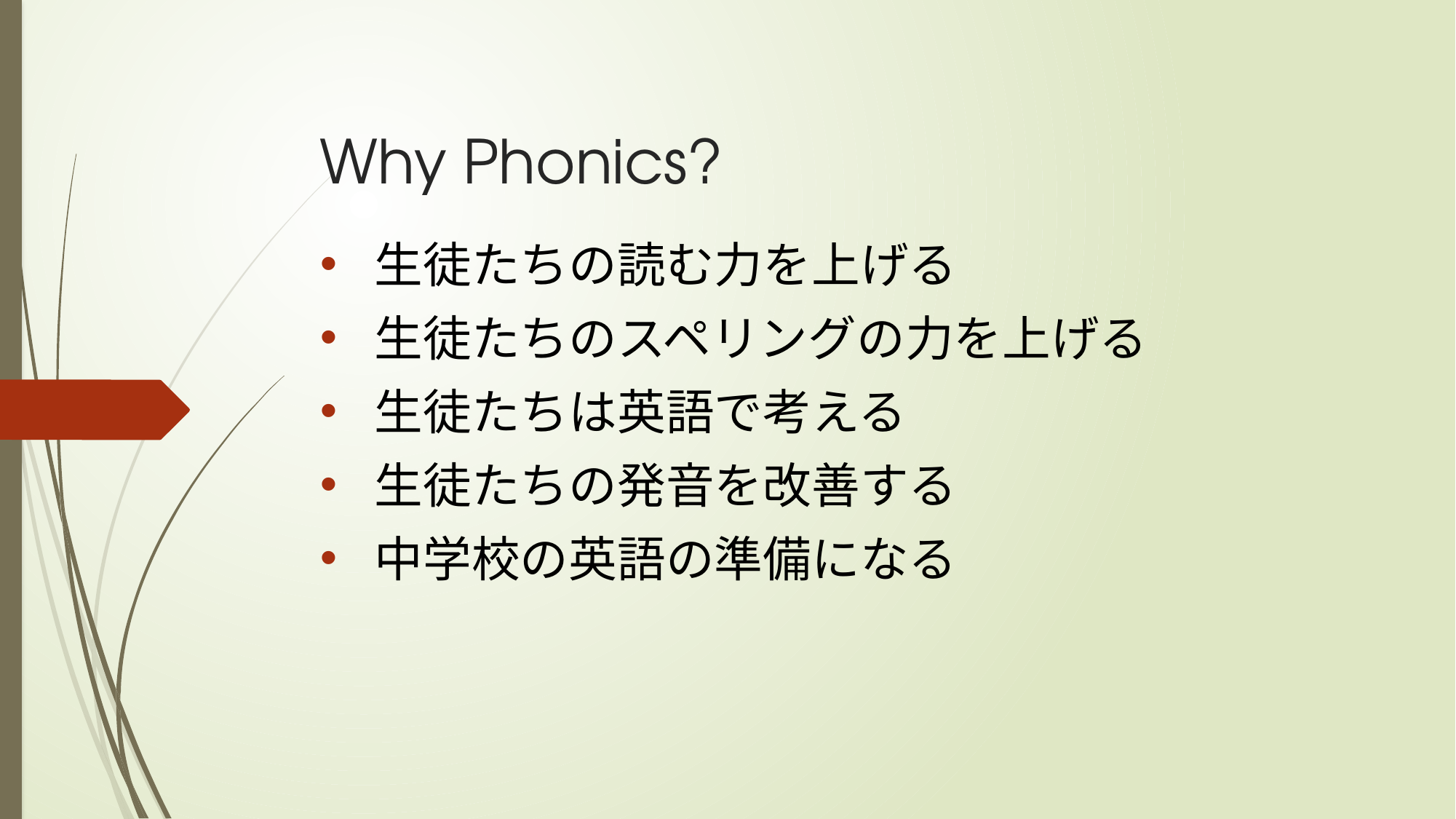

# Why Phonics?
生徒たちの読む力を上げる
生徒たちのスペリングの力を上げる
生徒たちは英語で考える
生徒たちの発音を改善する
中学校の英語の準備になる